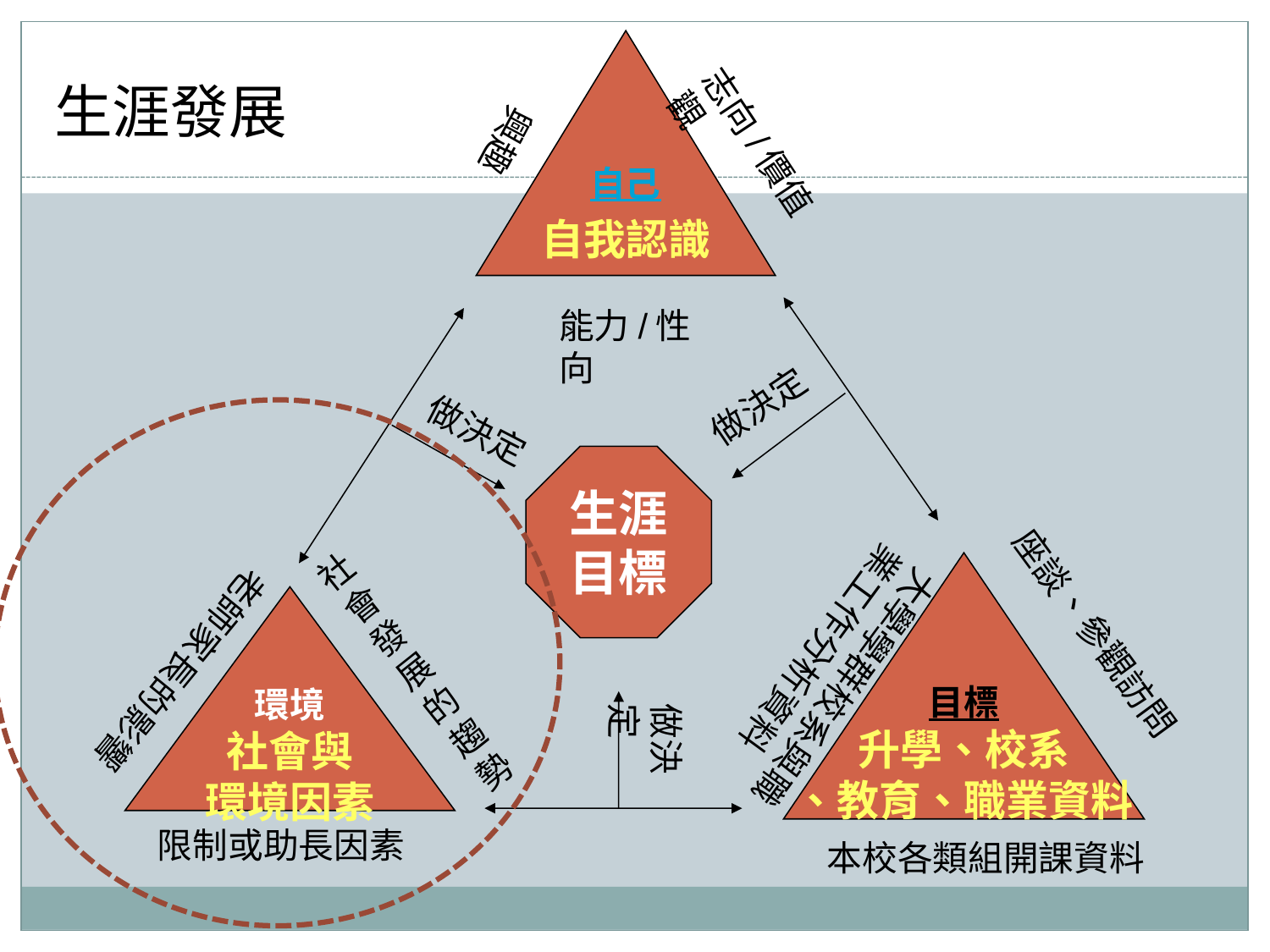

自己
自我認識

# 生涯發展
志向/價值觀
興趣
能力/性向

做決定

做決定

生涯
目標

座談、參觀訪問
大學學群校系與職業工作分析資料
老師家長的影響
社會發展的趨勢
目標
升學、校系
、教育、職業資料
環境
社會與
環境因素

做決定

限制或助長因素
本校各類組開課資料